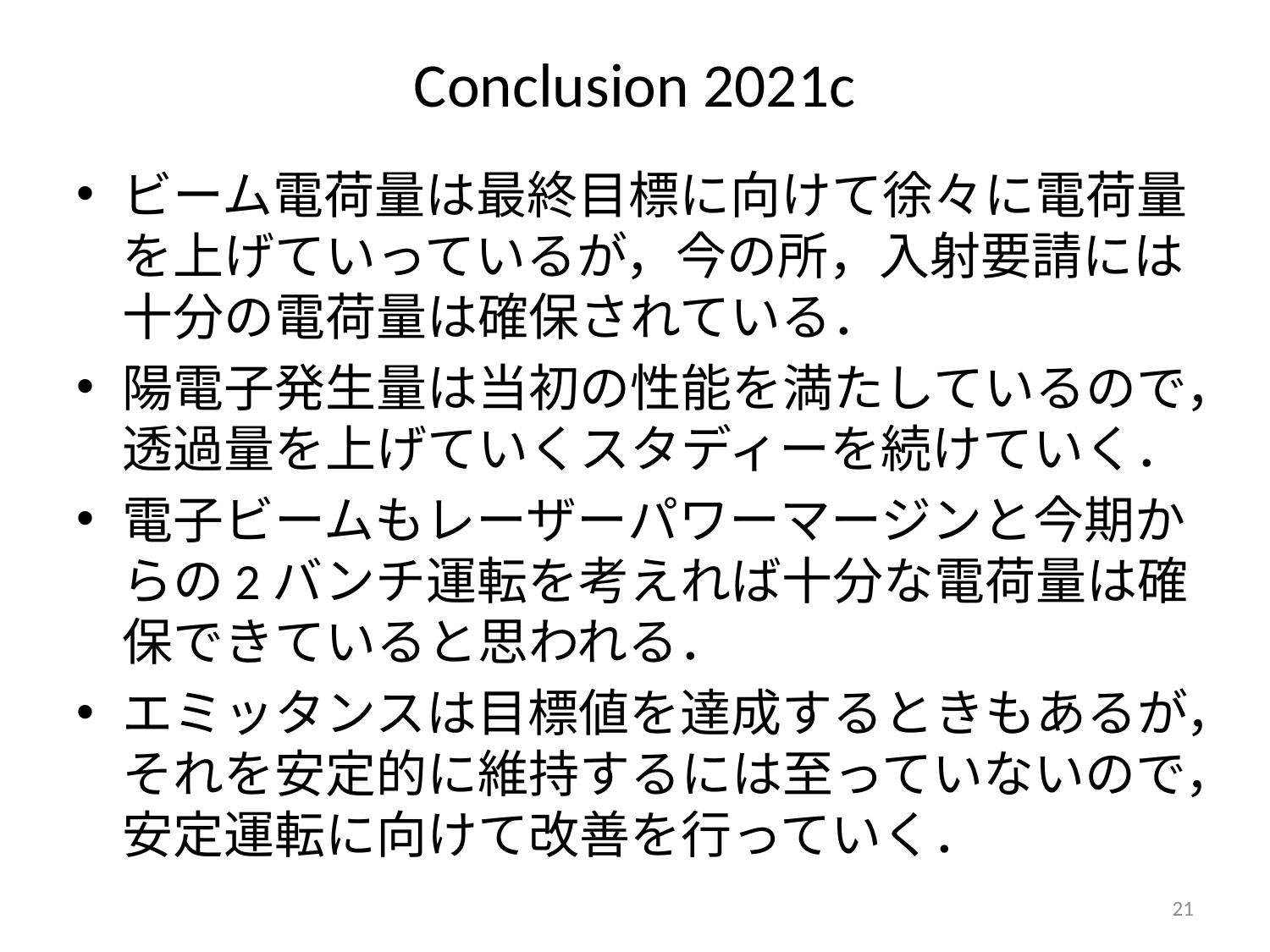

# Conclusion 2021c
ビーム電荷量は最終目標に向けて徐々に電荷量を上げていっているが，今の所，入射要請には十分の電荷量は確保されている．
陽電子発生量は当初の性能を満たしているので，透過量を上げていくスタディーを続けていく．
電子ビームもレーザーパワーマージンと今期からの2バンチ運転を考えれば十分な電荷量は確保できていると思われる．
エミッタンスは目標値を達成するときもあるが，それを安定的に維持するには至っていないので，安定運転に向けて改善を行っていく．

21